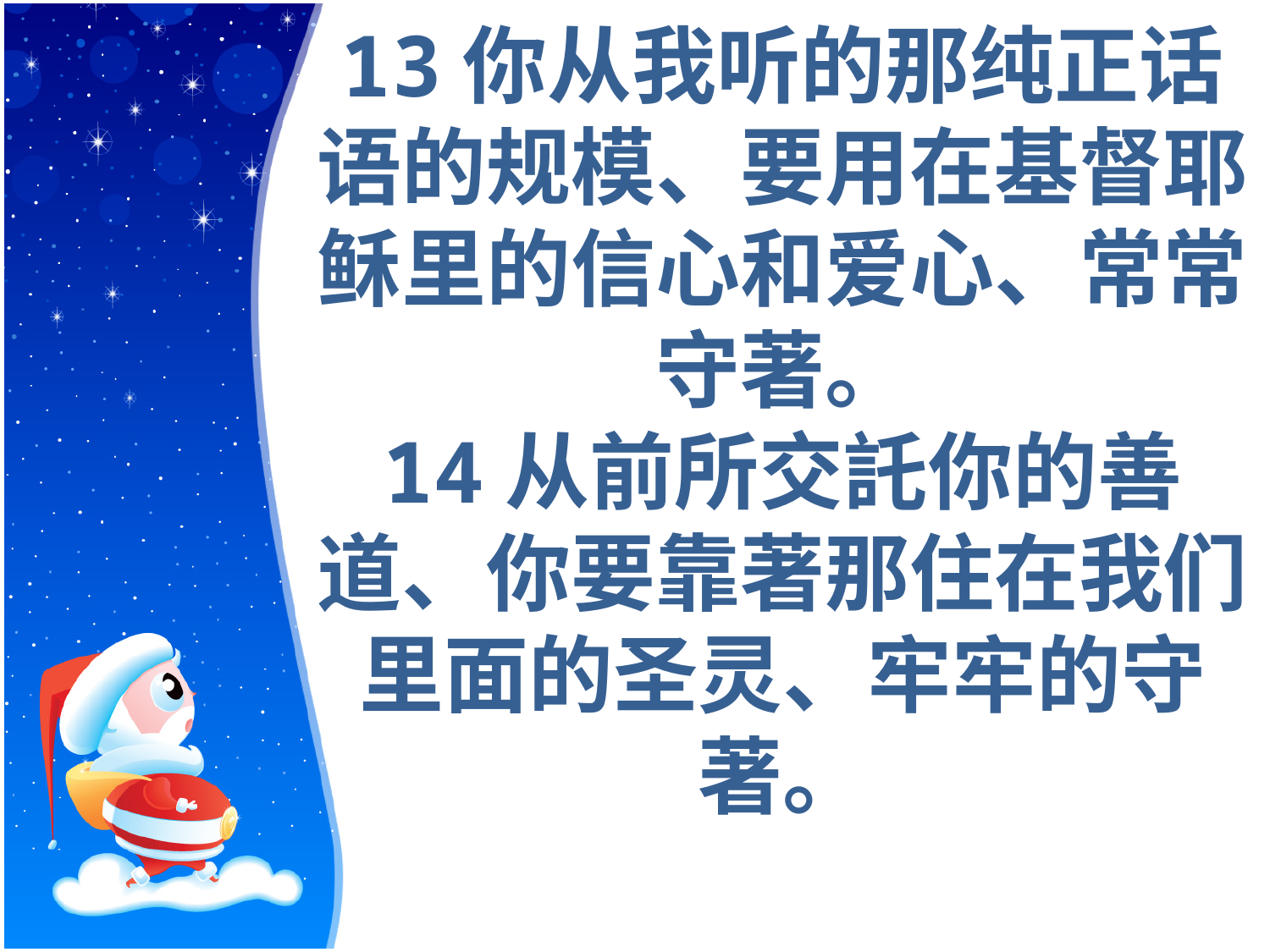

13你从我听的那纯正话语的规模、要用在基督耶稣里的信心和爱心、常常守著。
14从前所交託你的善道、你要靠著那住在我们里面的圣灵、牢牢的守著。